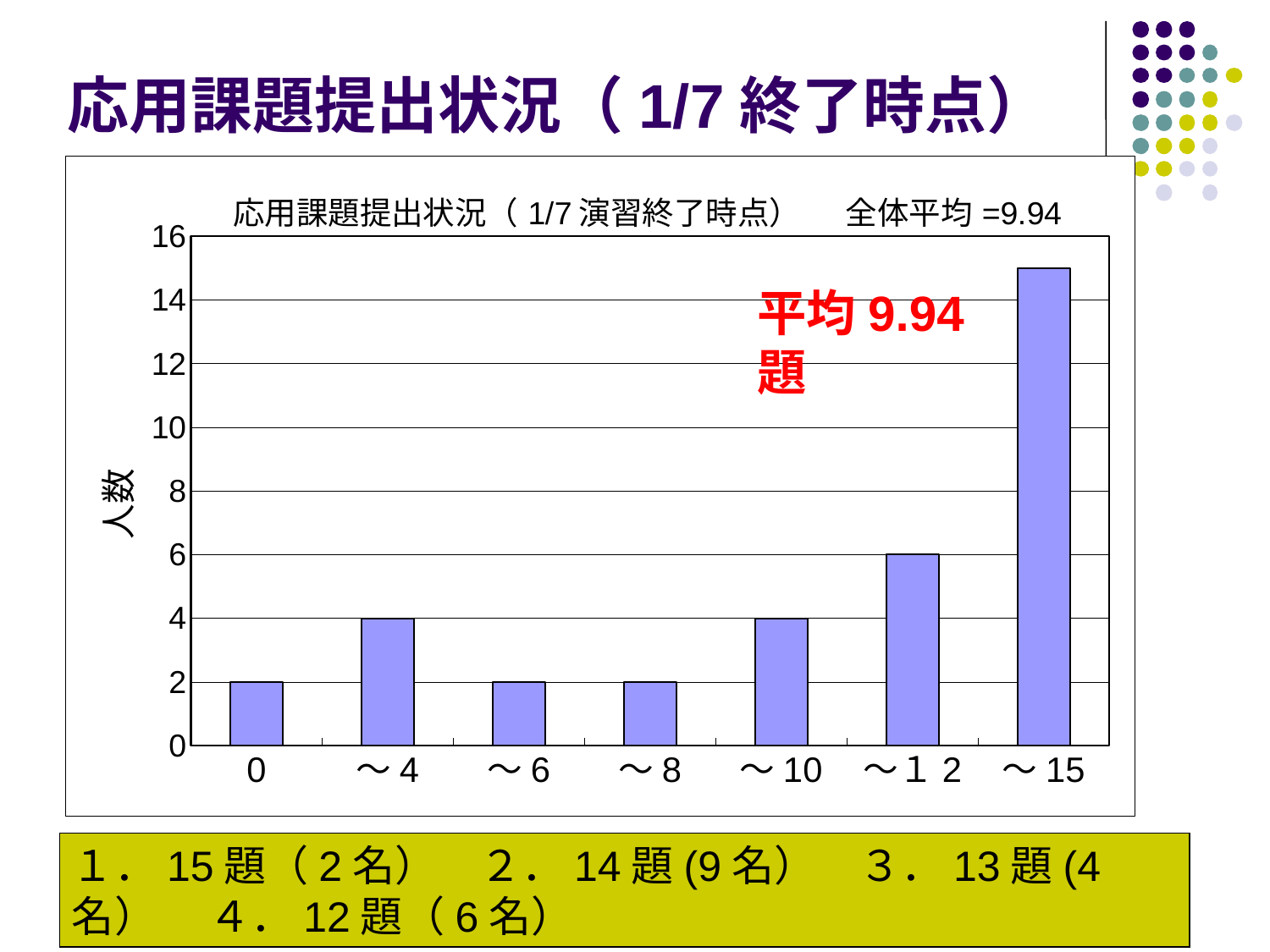

# 応用課題提出状況（1/7終了時点）

### Chart: 応用課題提出状況（1/7演習終了時点）　  全体平均=9.94

| Category |  |
|---|---|
| 0 | 2.0 |
| ～4 | 4.0 |
| ～6 | 2.0 |
| ～8 | 2.0 |
| ～10 | 4.0 |
| ～１2 | 6.0 |
| ～15 | 15.0 |
平均9.94題
１．15題（2名）　２．14題(9名）　３．13題(4名） 　４．12題（6名）